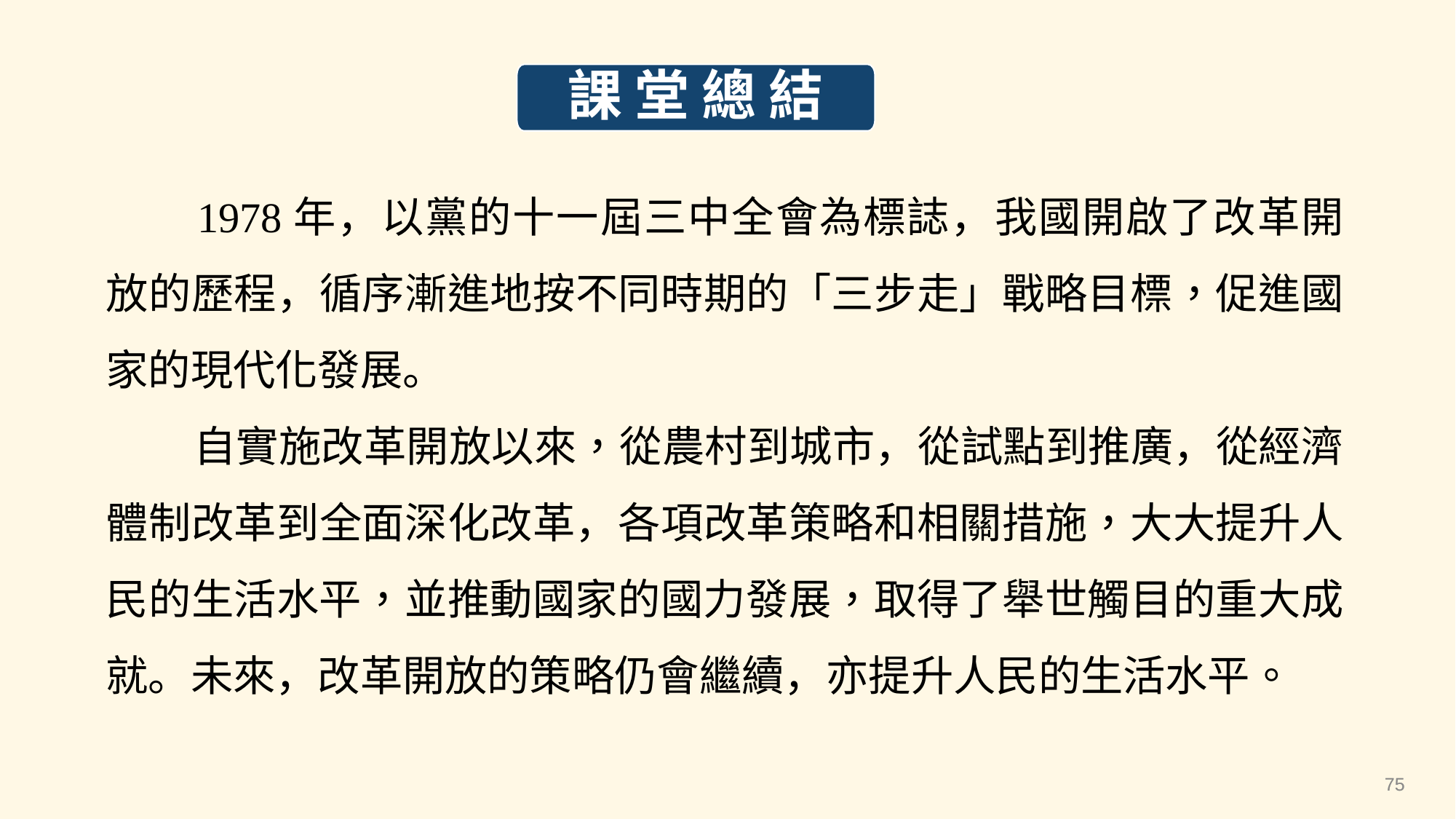

課 堂 總 結
　　1978年，以黨的十一屆三中全會為標誌，我國開啟了改革開放的歷程，循序漸進地按不同時期的「三步走」戰略目標，促進國家的現代化發展。
        自實施改革開放以來，從農村到城市，從試點到推廣，從經濟體制改革到全面深化改革，各項改革策略和相關措施，大大提升人民的生活水平，並推動國家的國力發展，取得了舉世觸目的重大成就。未來，改革開放的策略仍會繼續，亦提升人民的生活水平。